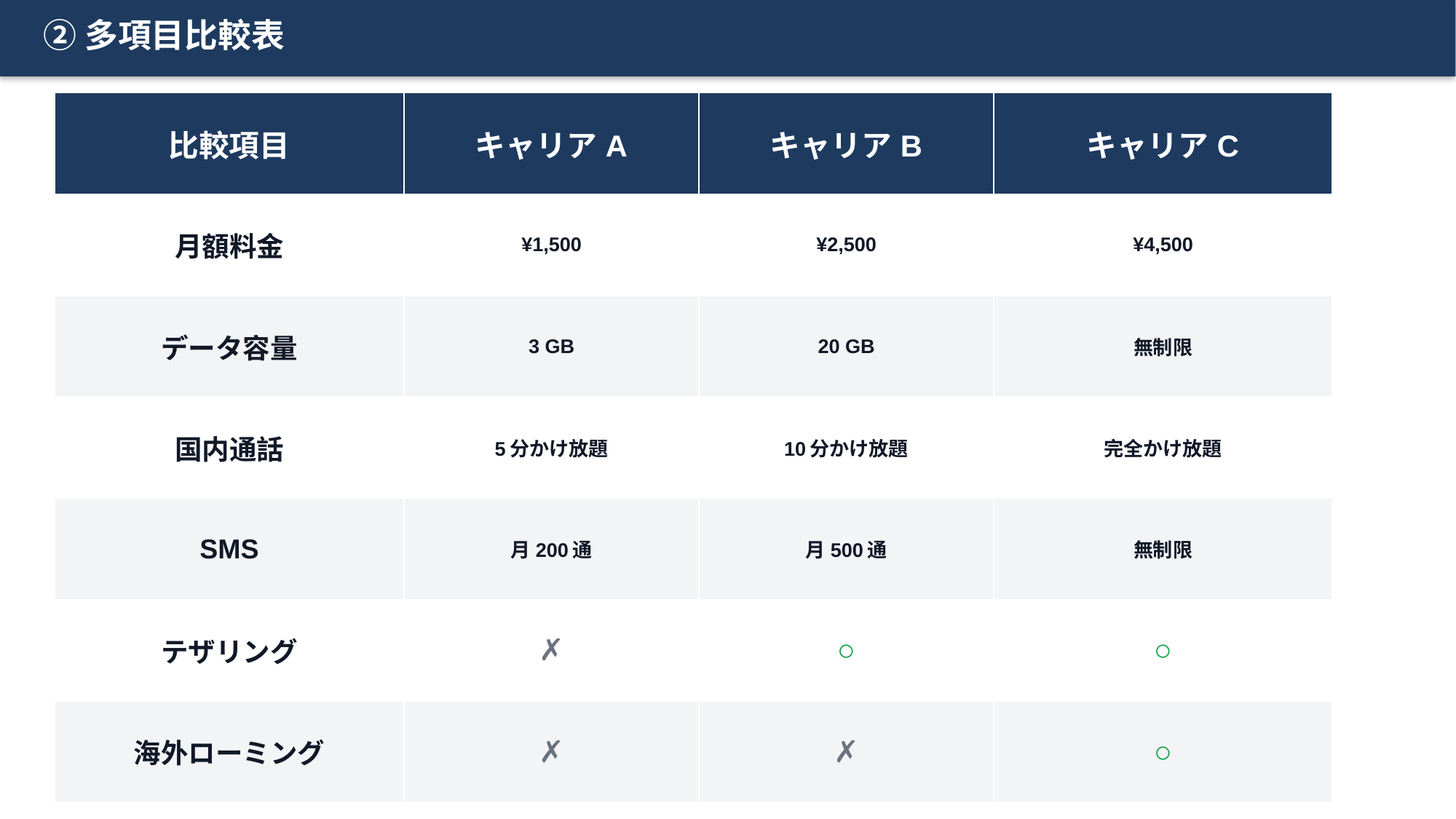

②多項目比較表
| 比較項目 | キャリアA | キャリアB | キャリアC |
| --- | --- | --- | --- |
| 月額料金 | ¥1,500 | ¥2,500 | ¥4,500 |
| データ容量 | 3 GB | 20 GB | 無制限 |
| 国内通話 | 5分かけ放題 | 10分かけ放題 | 完全かけ放題 |
| SMS | 月200通 | 月500通 | 無制限 |
| テザリング | ✗ | ○ | ○ |
| 海外ローミング | ✗ | ✗ | ○ |